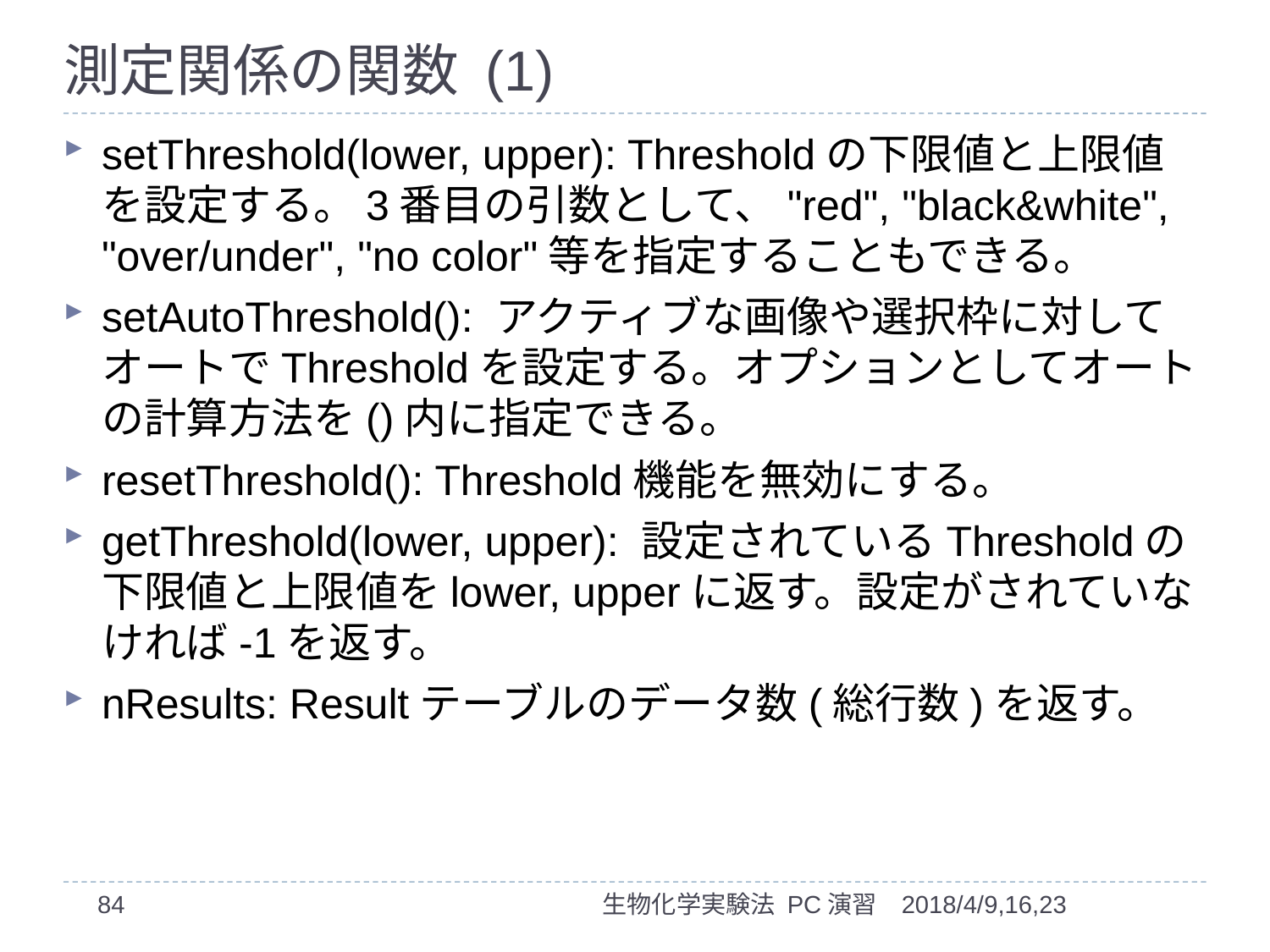

# 測定関係の関数 (1)
setThreshold(lower, upper): Thresholdの下限値と上限値を設定する。3番目の引数として、"red", "black&white", "over/under", "no color"等を指定することもできる。
setAutoThreshold(): アクティブな画像や選択枠に対してオートでThresholdを設定する。オプションとしてオートの計算方法を()内に指定できる。
resetThreshold(): Threshold機能を無効にする。
getThreshold(lower, upper): 設定されているThresholdの下限値と上限値をlower, upperに返す。設定がされていなければ-1を返す。
nResults: Resultテーブルのデータ数(総行数)を返す。

84
生物化学実験法 PC演習
2018/4/9,16,23